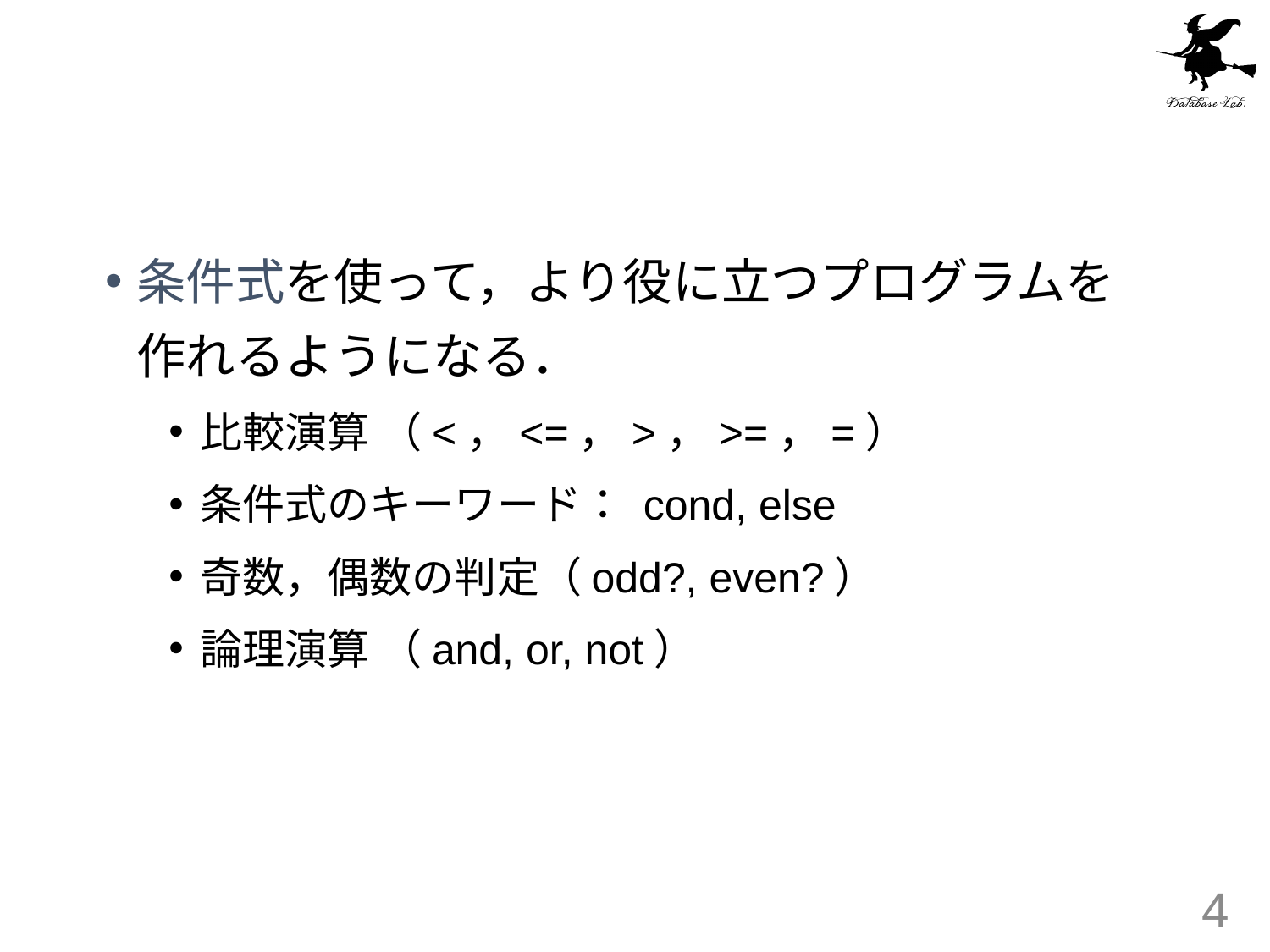

#

条件式を使って，より役に立つプログラムを作れるようになる．
比較演算 （<，<=，>，>=，=）
条件式のキーワード： cond, else
奇数，偶数の判定（odd?, even?）
論理演算 （and, or, not）

4